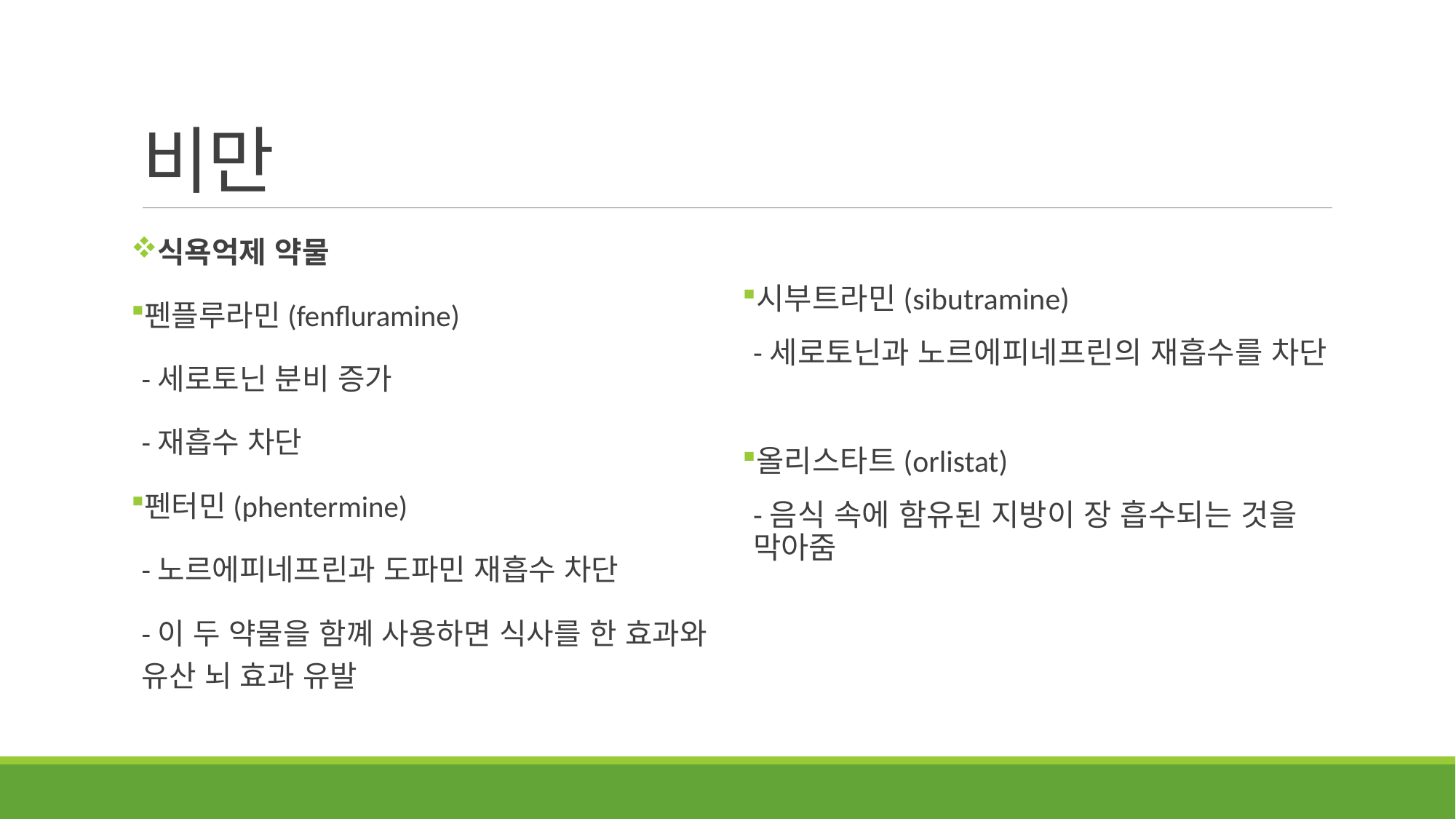

# 비만
식욕억제 약물
펜플루라민(fenfluramine)
-세로토닌 분비 증가
-재흡수 차단
펜터민(phentermine)
-노르에피네프린과 도파민 재흡수 차단
-이 두 약물을 함꼐 사용하면 식사를 한 효과와 유산 뇌 효과 유발

시부트라민(sibutramine)
-세로토닌과 노르에피네프린의 재흡수를 차단

올리스타트(orlistat)
-음식 속에 함유된 지방이 장 흡수되는 것을 막아줌